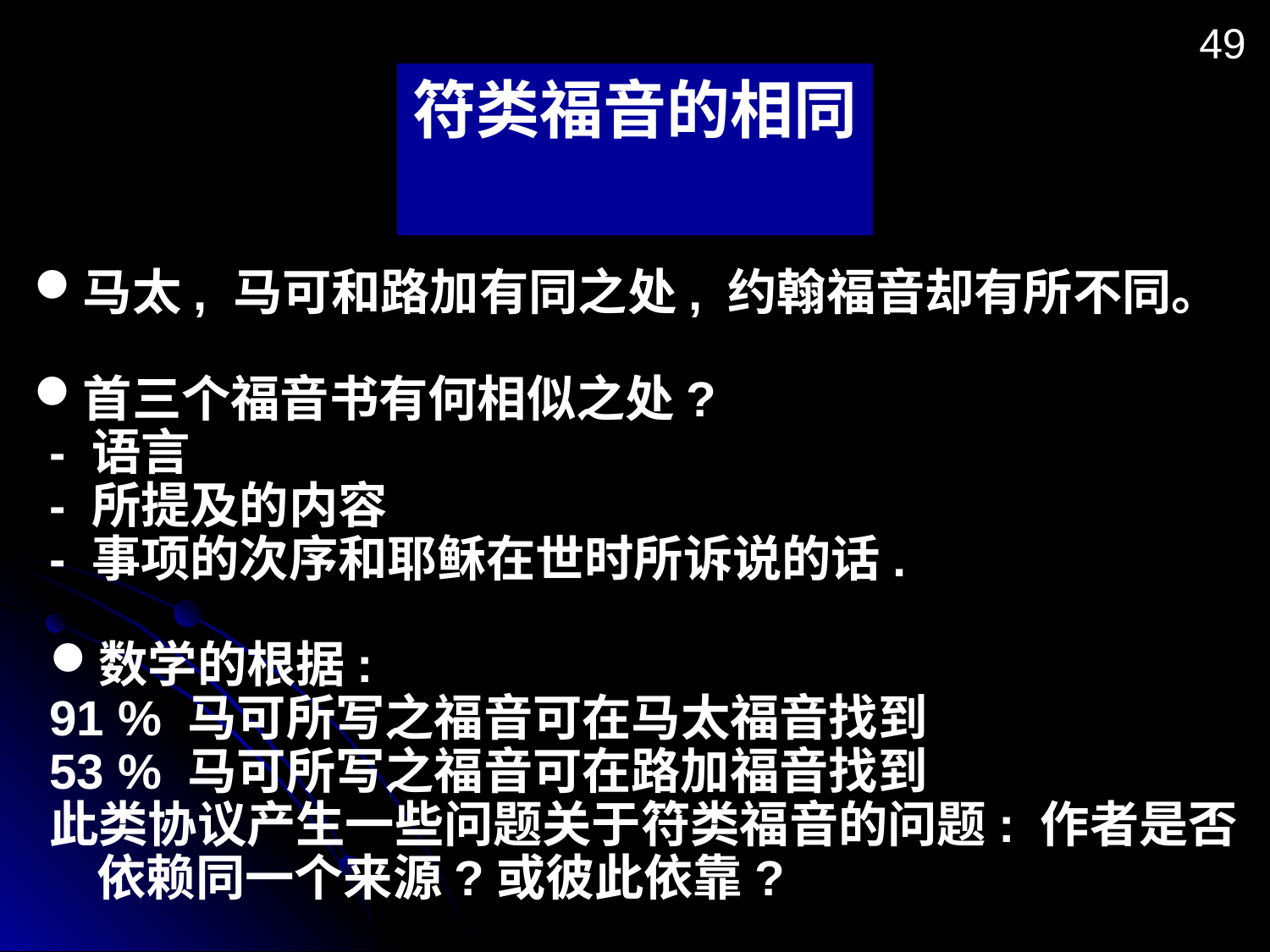

49
# 符类福音的相同

马太, 马可和路加有同之处, 约翰福音却有所不同。

首三个福音书有何相似之处?
- 语言
- 所提及的内容
- 事项的次序和耶稣在世时所诉说的话.

数学的根据:
91 % 马可所写之福音可在马太福音找到
53 % 马可所写之福音可在路加福音找到
此类协议产生一些问题关于符类福音的问题: 作者是否依赖同一个来源?或彼此依靠?